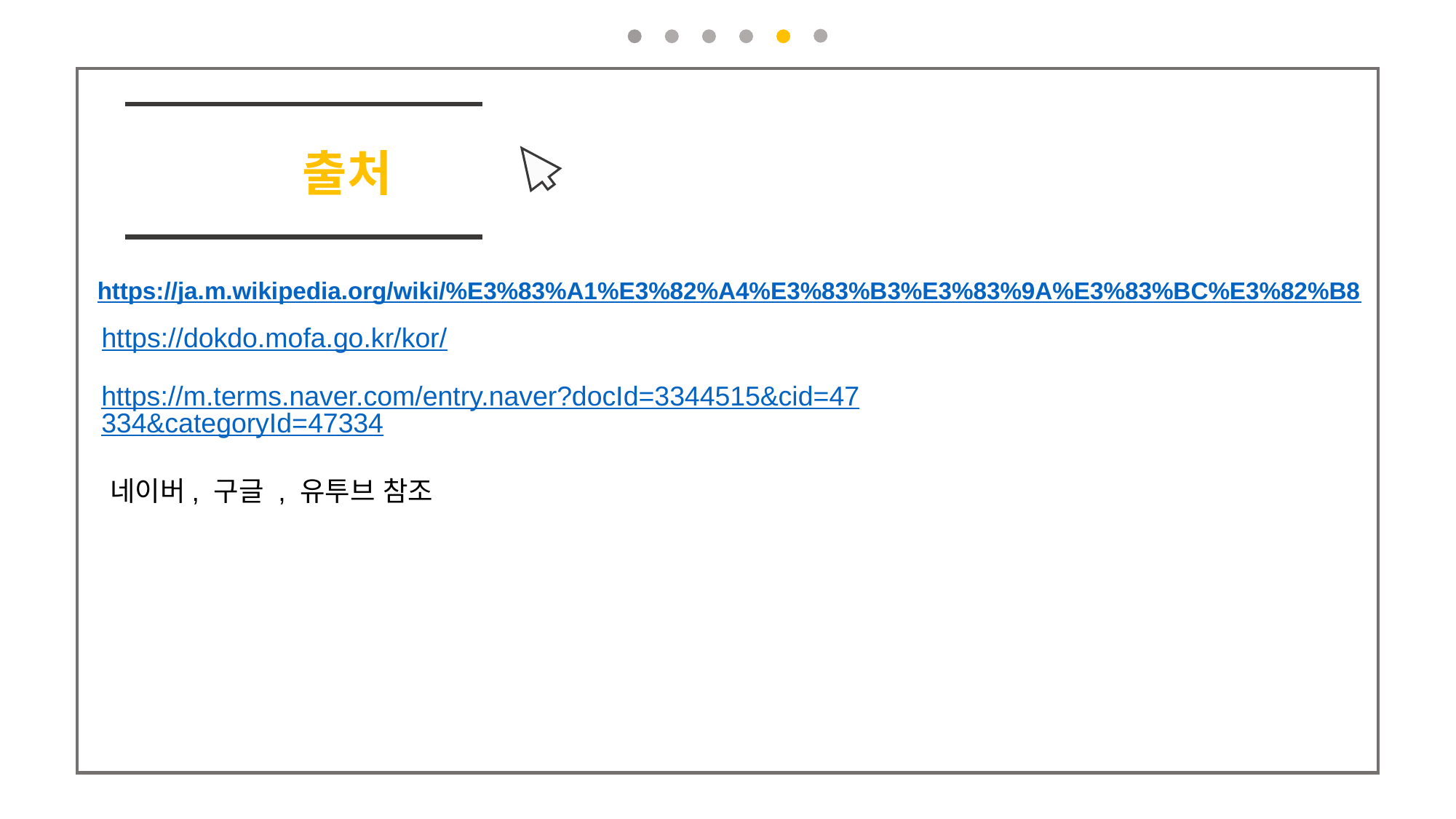

출처

https://ja.m.wikipedia.org/wiki/%E3%83%A1%E3%82%A4%E3%83%B3%E3%83%9A%E3%83%BC%E3%82%B8
https://dokdo.mofa.go.kr/kor/
https://m.terms.naver.com/entry.naver?docId=3344515&cid=47334&categoryId=47334
네이버, 구글 , 유투브 참조